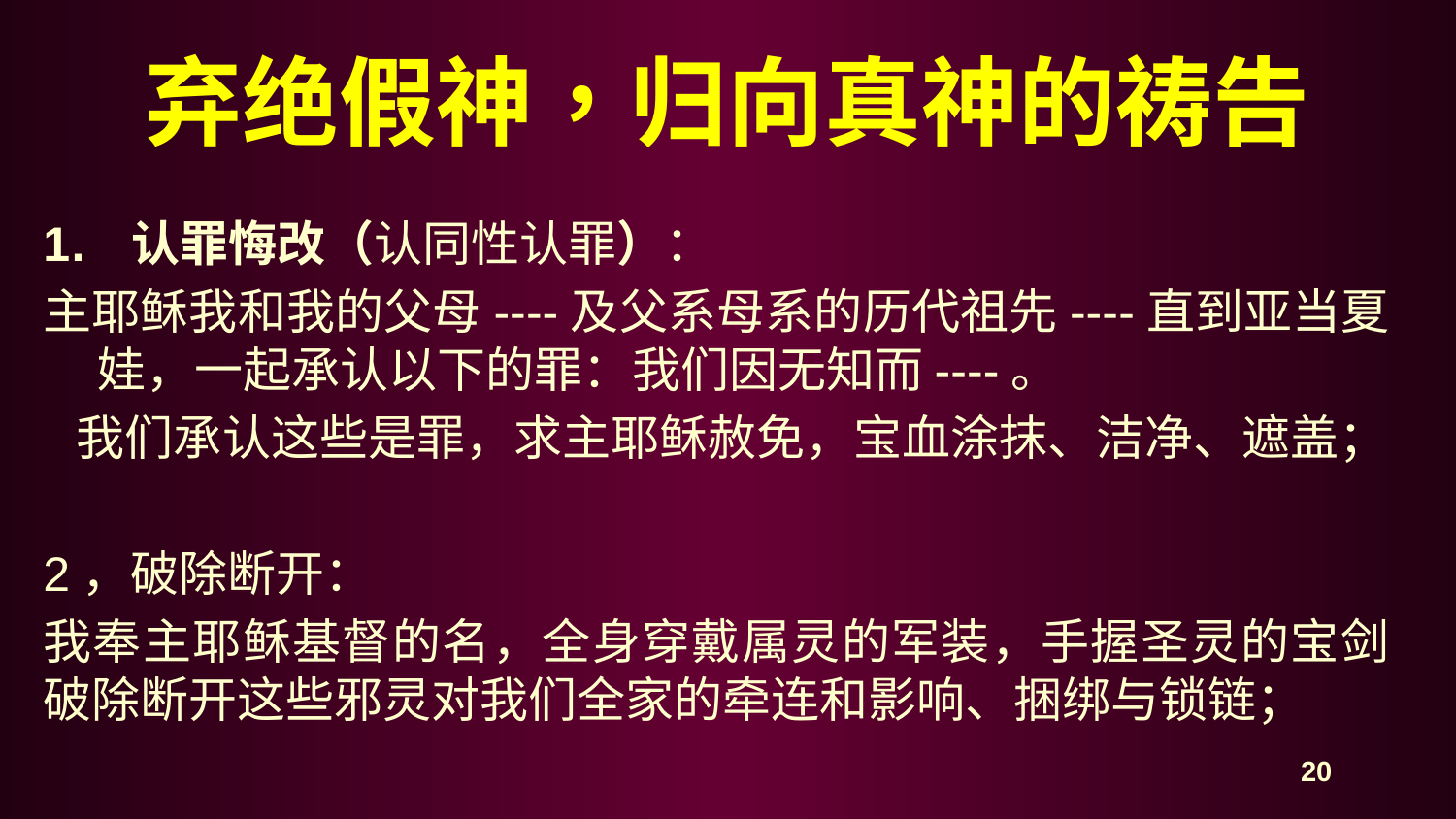

# 弃绝假神，归向真神的祷告
  认罪悔改（认同性认罪）：
主耶稣我和我的父母----及父系母系的历代祖先----直到亚当夏娃，一起承认以下的罪：我们因无知而----。
  我们承认这些是罪，求主耶稣赦免，宝血涂抹、洁净、遮盖；

2，破除断开：
我奉主耶稣基督的名，全身穿戴属灵的军装，手握圣灵的宝剑破除断开这些邪灵对我们全家的牵连和影响、捆绑与锁链；

20